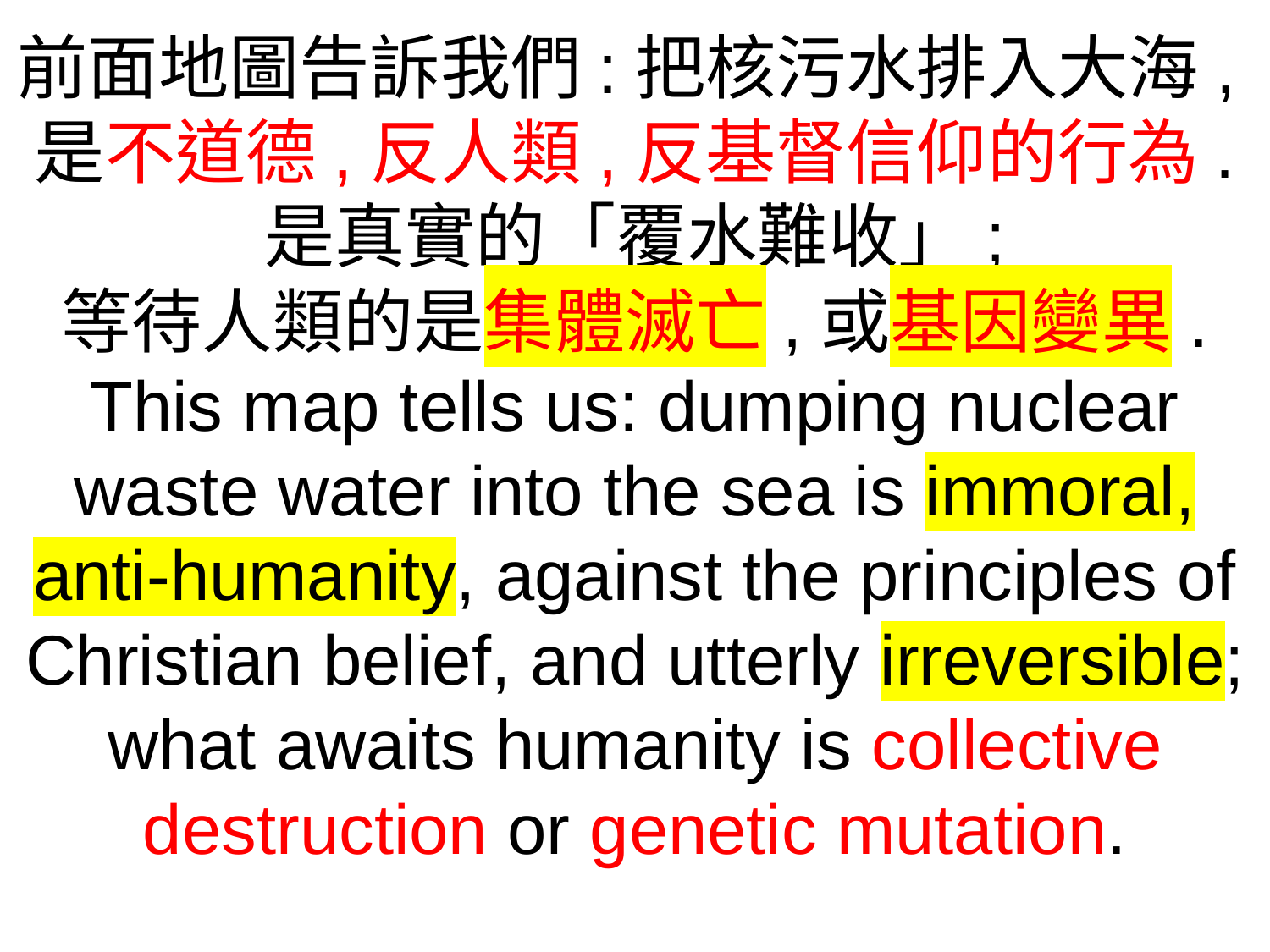

前面地圖告訴我們:把核污水排入大海,是不道德,反人類,反基督信仰的行為.
是真實的「覆水難收」;
等待人類的是集體滅亡,或基因變異.
This map tells us: dumping nuclear waste water into the sea is immoral, anti-humanity, against the principles of Christian belief, and utterly irreversible; what awaits humanity is collective destruction or genetic mutation.